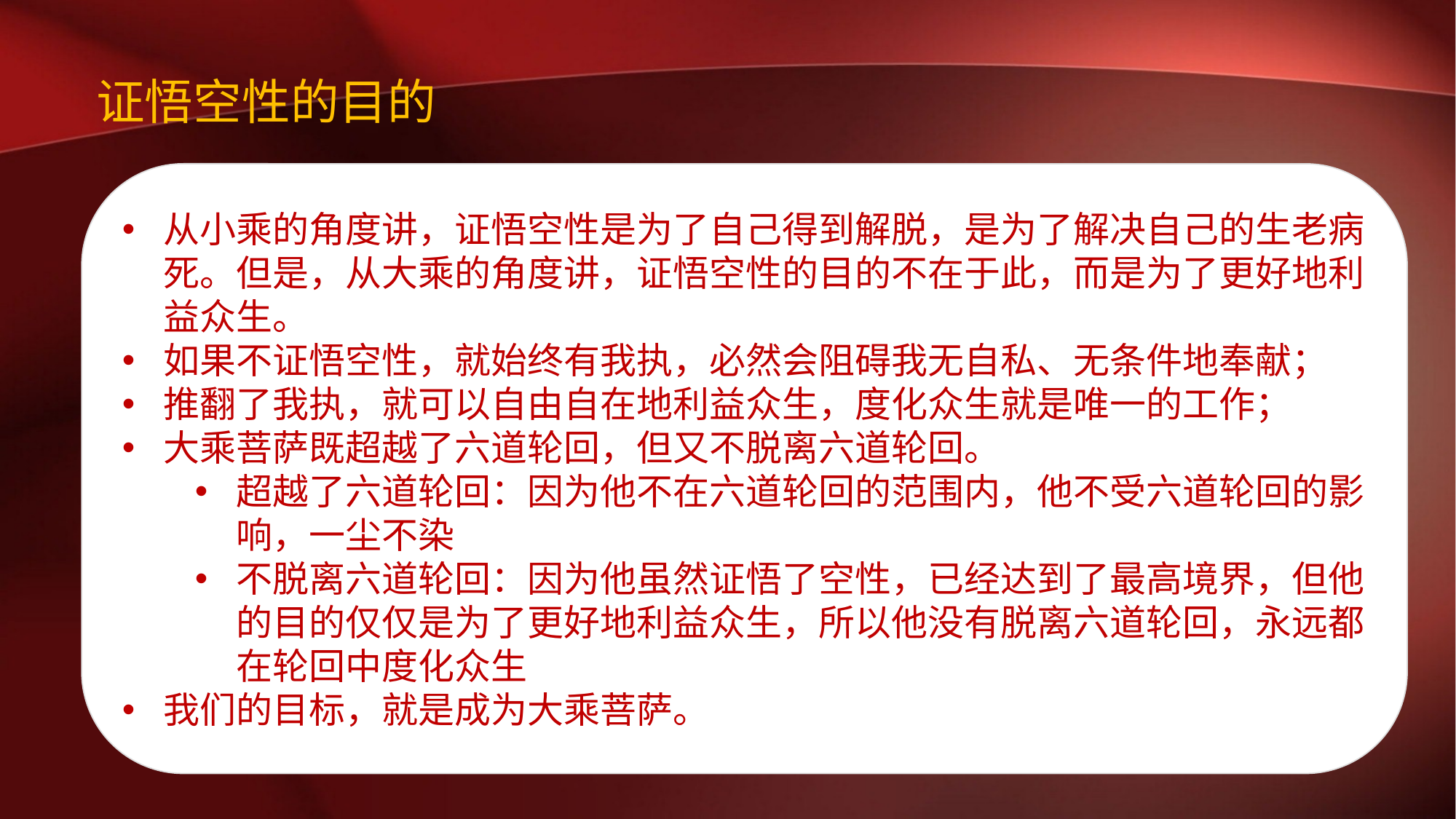

# 证悟空性的目的
从小乘的角度讲，证悟空性是为了自己得到解脱，是为了解决自己的生老病死。但是，从大乘的角度讲，证悟空性的目的不在于此，而是为了更好地利益众生。
如果不证悟空性，就始终有我执，必然会阻碍我无自私、无条件地奉献；
推翻了我执，就可以自由自在地利益众生，度化众生就是唯一的工作；
大乘菩萨既超越了六道轮回，但又不脱离六道轮回。
超越了六道轮回：因为他不在六道轮回的范围内，他不受六道轮回的影响，一尘不染
不脱离六道轮回：因为他虽然证悟了空性，已经达到了最高境界，但他的目的仅仅是为了更好地利益众生，所以他没有脱离六道轮回，永远都在轮回中度化众生
我们的目标，就是成为大乘菩萨。